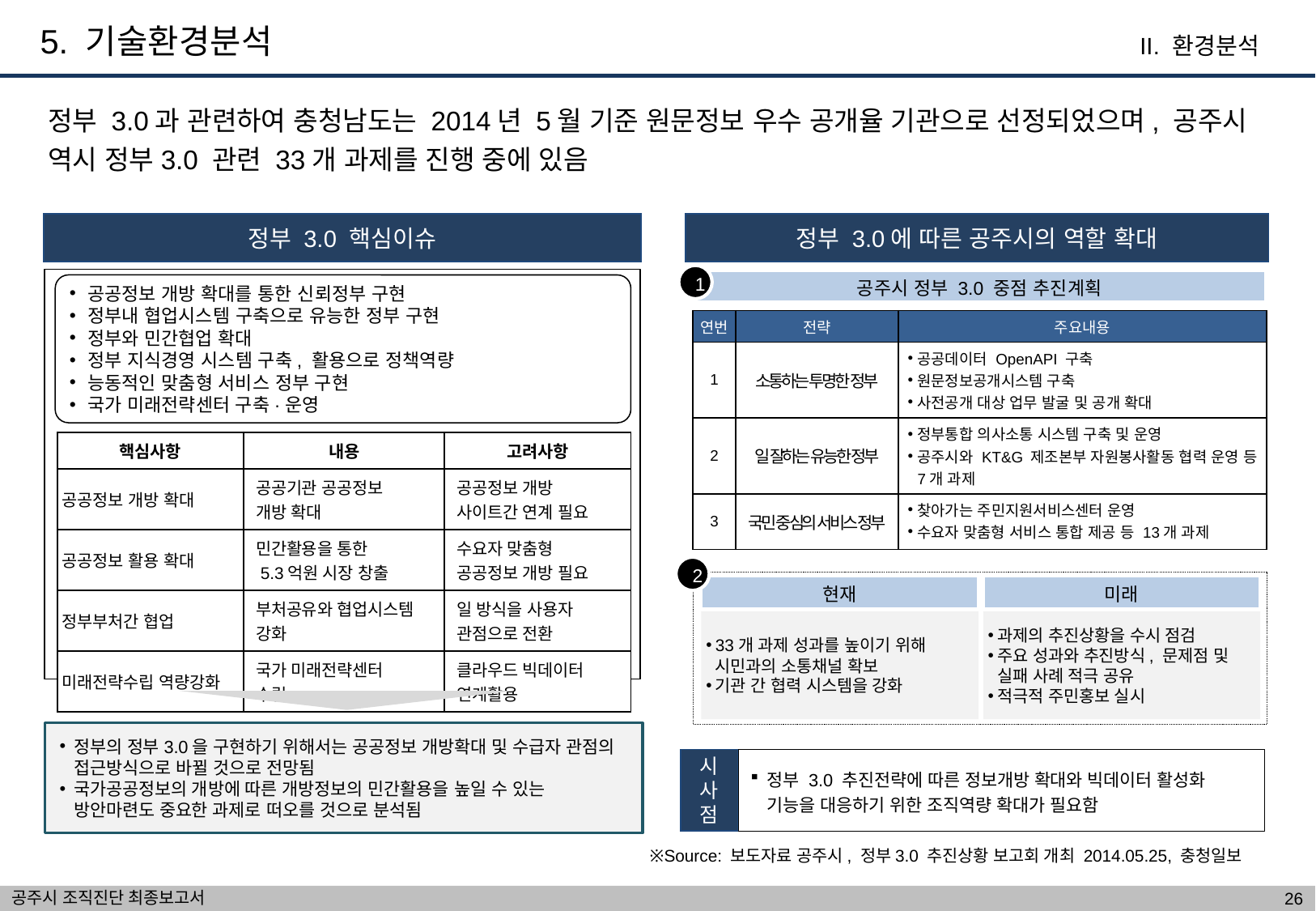

5. 기술환경분석
II. 환경분석
정부 3.0과 관련하여 충청남도는 2014년 5월 기준 원문정보 우수 공개율 기관으로 선정되었으며, 공주시 역시 정부3.0 관련 33개 과제를 진행 중에 있음
정부 3.0 핵심이슈
정부 3.0에 따른 공주시의 역할 확대
1

공공정보 개방 확대를 통한 신뢰정부 구현
정부내 협업시스템 구축으로 유능한 정부 구현
정부와 민간협업 확대
정부 지식경영 시스템 구축, 활용으로 정책역량
능동적인 맞춤형 서비스 정부 구현
국가 미래전략센터 구축·운영
공주시 정부 3.0 중점 추진계획
| 연번 | 전략 | 주요내용 |
| --- | --- | --- |
| 1 | 소통하는 투명한 정부 | 공공데이터 OpenAPI 구축 원문정보공개시스템 구축 사전공개 대상 업무 발굴 및 공개 확대 |
| 2 | 일 잘하는 유능한 정부 | 정부통합 의사소통 시스템 구축 및 운영 공주시와 KT&G 제조본부 자원봉사활동 협력 운영 등 7개 과제 |
| 3 | 국민 중심의 서비스 정부 | 찾아가는 주민지원서비스센터 운영 수요자 맞춤형 서비스 통합 제공 등 13개 과제 |
| 핵심사항 | 내용 | 고려사항 |
| --- | --- | --- |
| 공공정보 개방 확대 | 공공기관 공공정보 개방 확대 | 공공정보 개방 사이트간 연계 필요 |
| 공공정보 활용 확대 | 민간활용을 통한 5.3억원 시장 창출 | 수요자 맞춤형 공공정보 개방 필요 |
| 정부부처간 협업 | 부처공유와 협업시스템 강화 | 일 방식을 사용자 관점으로 전환 |
| 미래전략수립 역량강화 | 국가 미래전략센터 수립 | 클라우드 빅데이터 연계활용 |
2

현재
미래
33개 과제 성과를 높이기 위해 시민과의 소통채널 확보
기관 간 협력 시스템을 강화
과제의 추진상황을 수시 점검
주요 성과와 추진방식, 문제점 및 실패 사례 적극 공유
적극적 주민홍보 실시

정부의 정부3.0을 구현하기 위해서는 공공정보 개방확대 및 수급자 관점의 접근방식으로 바뀔 것으로 전망됨
국가공공정보의 개방에 따른 개방정보의 민간활용을 높일 수 있는 방안마련도 중요한 과제로 떠오를 것으로 분석됨
시
사
점
정부 3.0 추진전략에 따른 정보개방 확대와 빅데이터 활성화 기능을 대응하기 위한 조직역량 확대가 필요함
※ Source: 보도자료 공주시, 정부3.0 추진상황 보고회 개최 2014.05.25, 충청일보